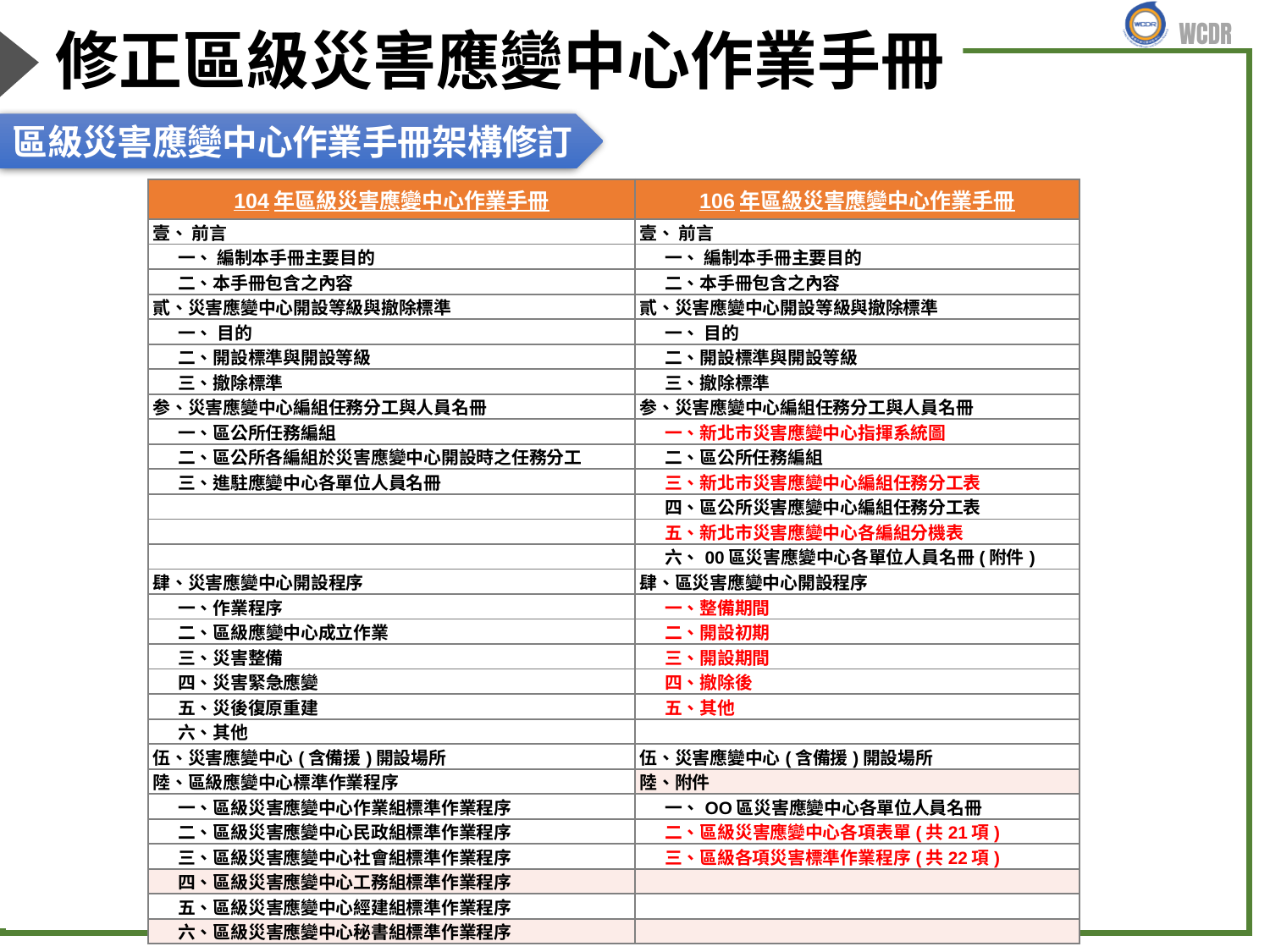

# 修正區級災害應變中心作業手冊
區級災害應變中心作業手冊架構修訂
| 104年區級災害應變中心作業手冊 | 106年區級災害應變中心作業手冊 |
| --- | --- |
| 壹、 前言 | 壹、 前言 |
| 一、 編制本手冊主要目的 | 一、 編制本手冊主要目的 |
| 二、本手冊包含之內容 | 二、本手冊包含之內容 |
| 貳、災害應變中心開設等級與撤除標準 | 貳、災害應變中心開設等級與撤除標準 |
| 一、 目的 | 一、 目的 |
| 二、開設標準與開設等級 | 二、開設標準與開設等級 |
| 三、撤除標準 | 三、撤除標準 |
| 参、災害應變中心編組任務分工與人員名冊 | 参、災害應變中心編組任務分工與人員名冊 |
| 一、區公所任務編組 | 一、新北市災害應變中心指揮系統圖 |
| 二、區公所各編組於災害應變中心開設時之任務分工 | 二、區公所任務編組 |
| 三、進駐應變中心各單位人員名冊 | 三、新北市災害應變中心編組任務分工表 |
|  | 四、區公所災害應變中心編組任務分工表 |
|  | 五、新北市災害應變中心各編組分機表 |
|  | 六、00區災害應變中心各單位人員名冊(附件) |
| 肆、災害應變中心開設程序 | 肆、區災害應變中心開設程序 |
| 一、作業程序 | 一、整備期間 |
| 二、區級應變中心成立作業 | 二、開設初期 |
| 三、災害整備 | 三、開設期間 |
| 四、災害緊急應變 | 四、撤除後 |
| 五、災後復原重建 | 五、其他 |
| 六、其他 |  |
| 伍、災害應變中心(含備援)開設場所 | 伍、災害應變中心(含備援)開設場所 |
| 陸、區級應變中心標準作業程序 | 陸、附件 |
| 一、區級災害應變中心作業組標準作業程序 | 一、OO區災害應變中心各單位人員名冊 |
| 二、區級災害應變中心民政組標準作業程序 | 二、區級災害應變中心各項表單(共21項) |
| 三、區級災害應變中心社會組標準作業程序 | 三、區級各項災害標準作業程序(共22項) |
| 四、區級災害應變中心工務組標準作業程序 |  |
| 五、區級災害應變中心經建組標準作業程序 |  |
| 六、區級災害應變中心秘書組標準作業程序 |  |